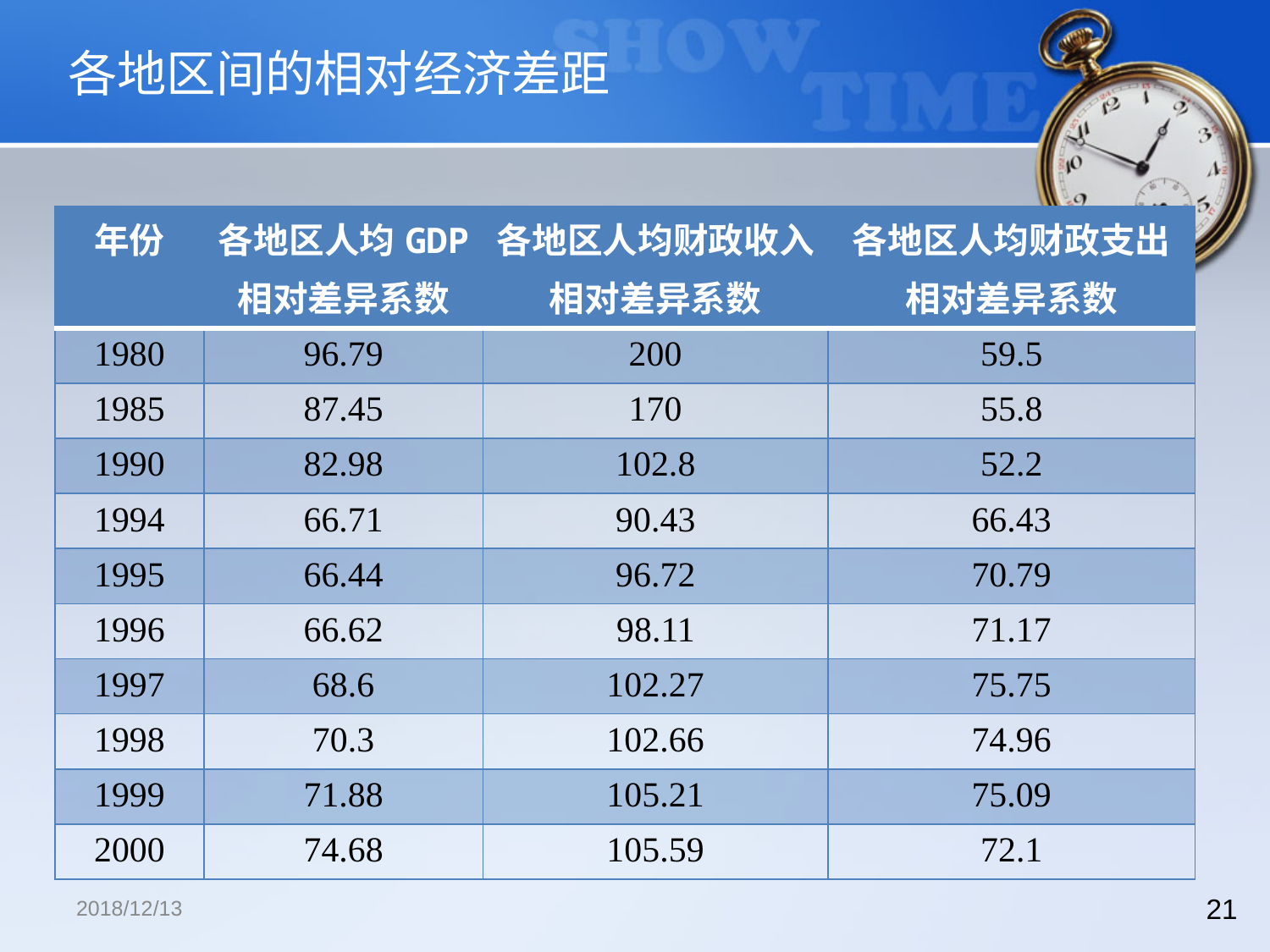

各地区间的相对经济差距
| 年份 | 各地区人均GDP 相对差异系数 | 各地区人均财政收入 相对差异系数 | 各地区人均财政支出 相对差异系数 |
| --- | --- | --- | --- |
| 1980 | 96.79 | 200 | 59.5 |
| 1985 | 87.45 | 170 | 55.8 |
| 1990 | 82.98 | 102.8 | 52.2 |
| 1994 | 66.71 | 90.43 | 66.43 |
| 1995 | 66.44 | 96.72 | 70.79 |
| 1996 | 66.62 | 98.11 | 71.17 |
| 1997 | 68.6 | 102.27 | 75.75 |
| 1998 | 70.3 | 102.66 | 74.96 |
| 1999 | 71.88 | 105.21 | 75.09 |
| 2000 | 74.68 | 105.59 | 72.1 |
2018/12/13
21